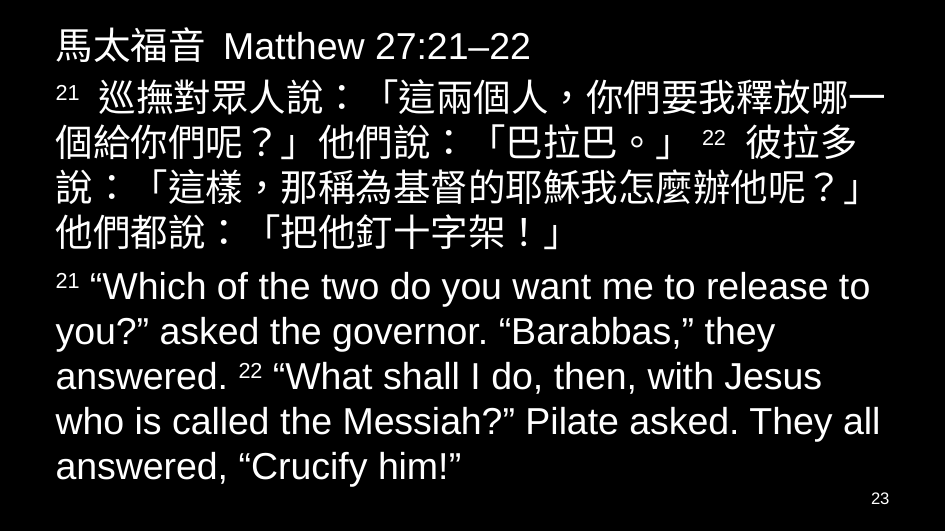

馬太福音 Matthew 27:21–22
21 巡撫對眾人說：「這兩個人，你們要我釋放哪一個給你們呢？」他們說：「巴拉巴。」22 彼拉多說：「這樣，那稱為基督的耶穌我怎麼辦他呢？」他們都說：「把他釘十字架！」
21 “Which of the two do you want me to release to you?” asked the governor. “Barabbas,” they answered. 22 “What shall I do, then, with Jesus who is called the Messiah?” Pilate asked. They all answered, “Crucify him!”

23